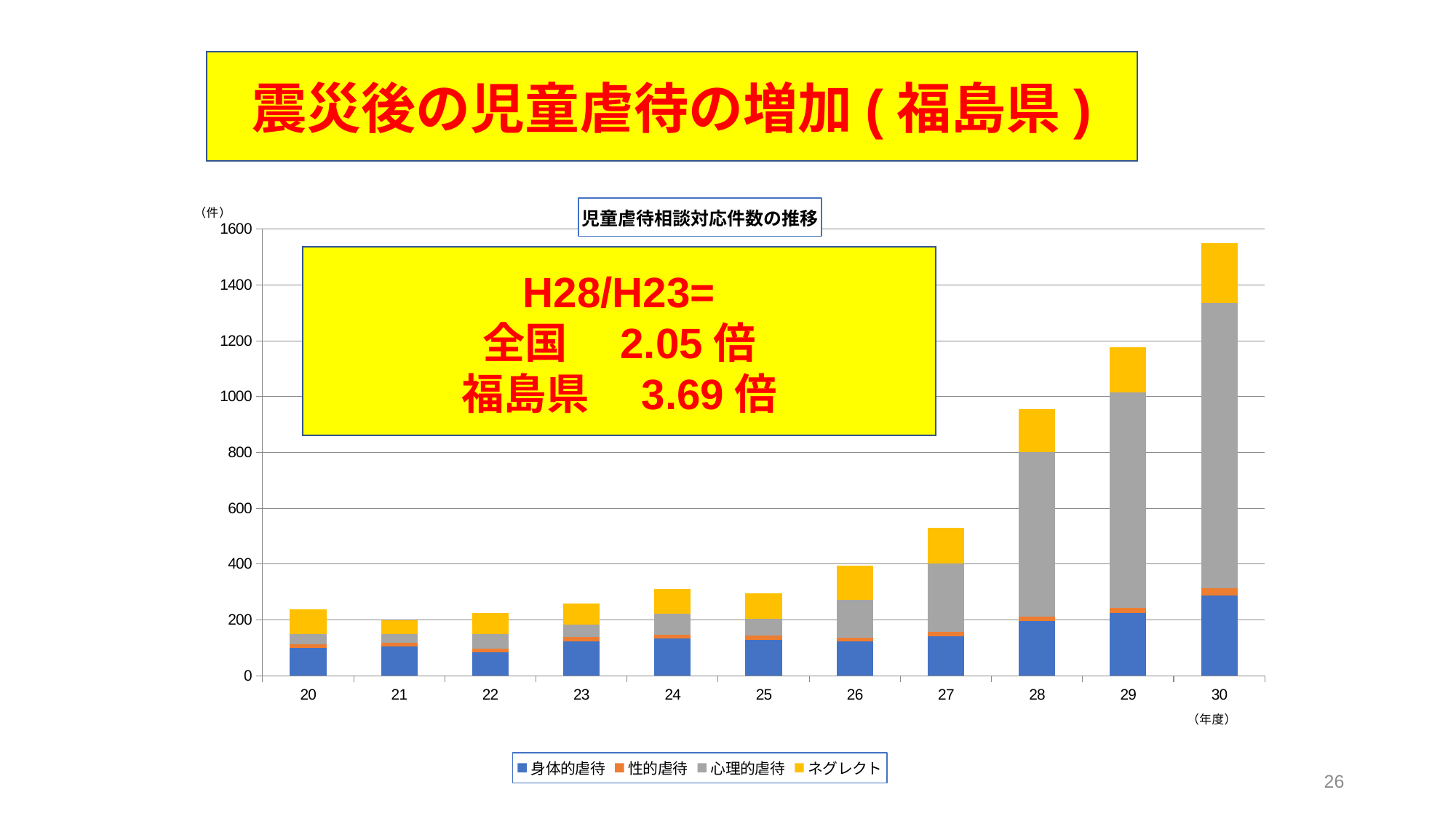

震災後の児童虐待の増加(福島県)

### Chart: 児童虐待相談対応件数の推移

| Category | 身体的虐待 | 性的虐待 | 心理的虐待 | ネグレクト |
|---|---|---|---|---|
| 20 | 100.0 | 12.0 | 37.0 | 89.0 |
| 21 | 106.0 | 13.0 | 31.0 | 50.0 |
| 22 | 84.0 | 12.0 | 54.0 | 74.0 |
| 23 | 122.0 | 17.0 | 45.0 | 75.0 |
| 24 | 134.0 | 13.0 | 75.0 | 89.0 |
| 25 | 128.0 | 16.0 | 60.0 | 90.0 |
| 26 | 123.0 | 13.0 | 136.0 | 122.0 |
| 27 | 141.0 | 15.0 | 246.0 | 127.0 |
| 28 | 195.0 | 16.0 | 591.0 | 154.0 |
| 29 | 224.0 | 20.0 | 771.0 | 162.0 |
| 30 | 287.0 | 26.0 | 1022.0 | 214.0 |
H28/H23=
全国　2.05倍
福島県　3.69倍
26